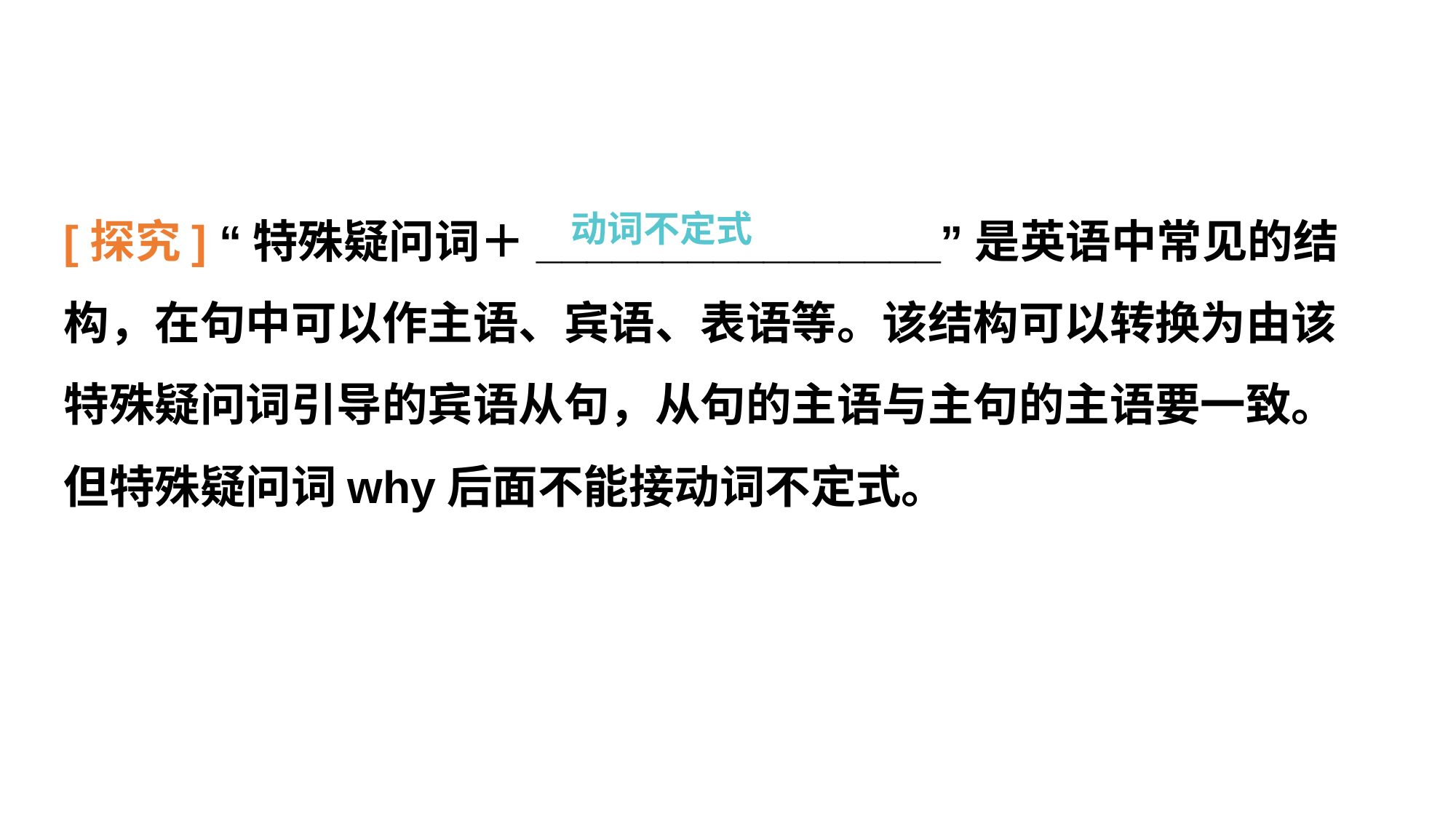

[探究] “特殊疑问词＋________________”是英语中常见的结构，在句中可以作主语、宾语、表语等。该结构可以转换为由该特殊疑问词引导的宾语从句，从句的主语与主句的主语要一致。但特殊疑问词why后面不能接动词不定式。

动词不定式